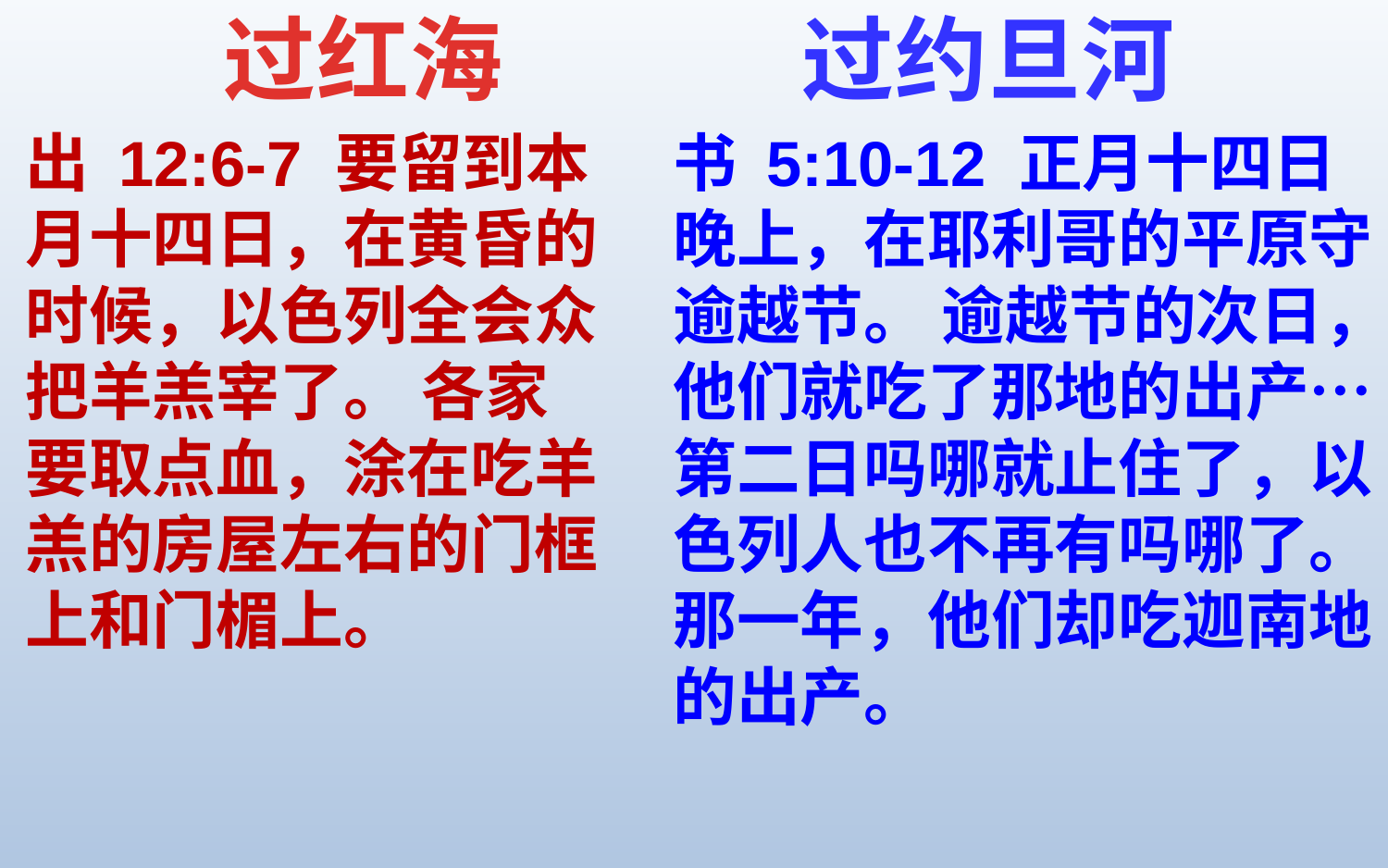

过约旦河
过红海
出 12:6-7 要留到本月十四日，在黄昏的时候，以色列全会众把羊羔宰了。 各家要取点血，涂在吃羊羔的房屋左右的门框上和门楣上。
书 5:10-12 正月十四日晚上，在耶利哥的平原守逾越节。 逾越节的次日，他们就吃了那地的出产…第二日吗哪就止住了，以色列人也不再有吗哪了。那一年，他们却吃迦南地的出产。